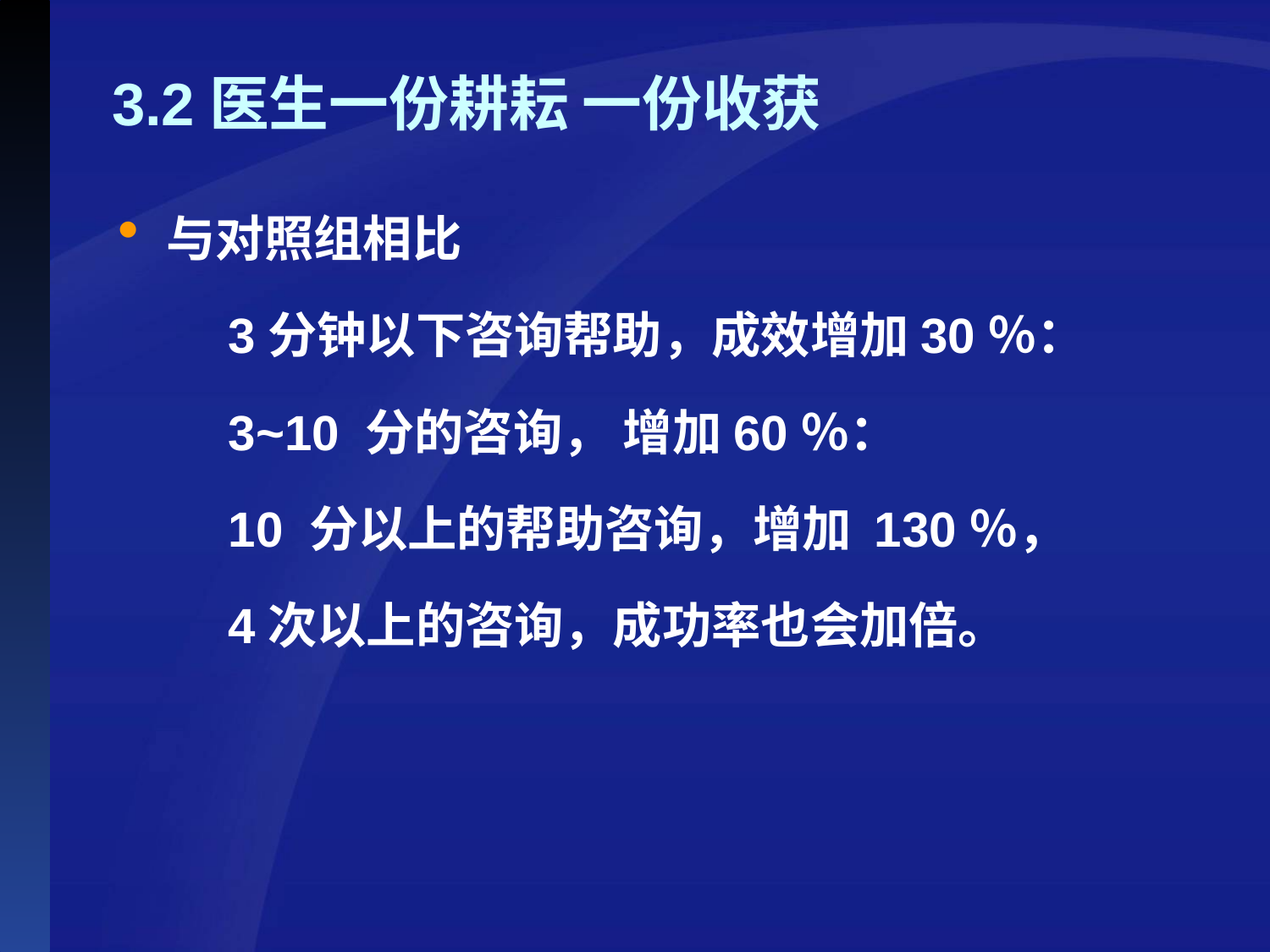

3.2医生一份耕耘 一份收获
与对照组相比
        3分钟以下咨询帮助，成效增加30％：
        3~10 分的咨询， 增加60％：
        10 分以上的帮助咨询，增加 130％，
        4次以上的咨询，成功率也会加倍。